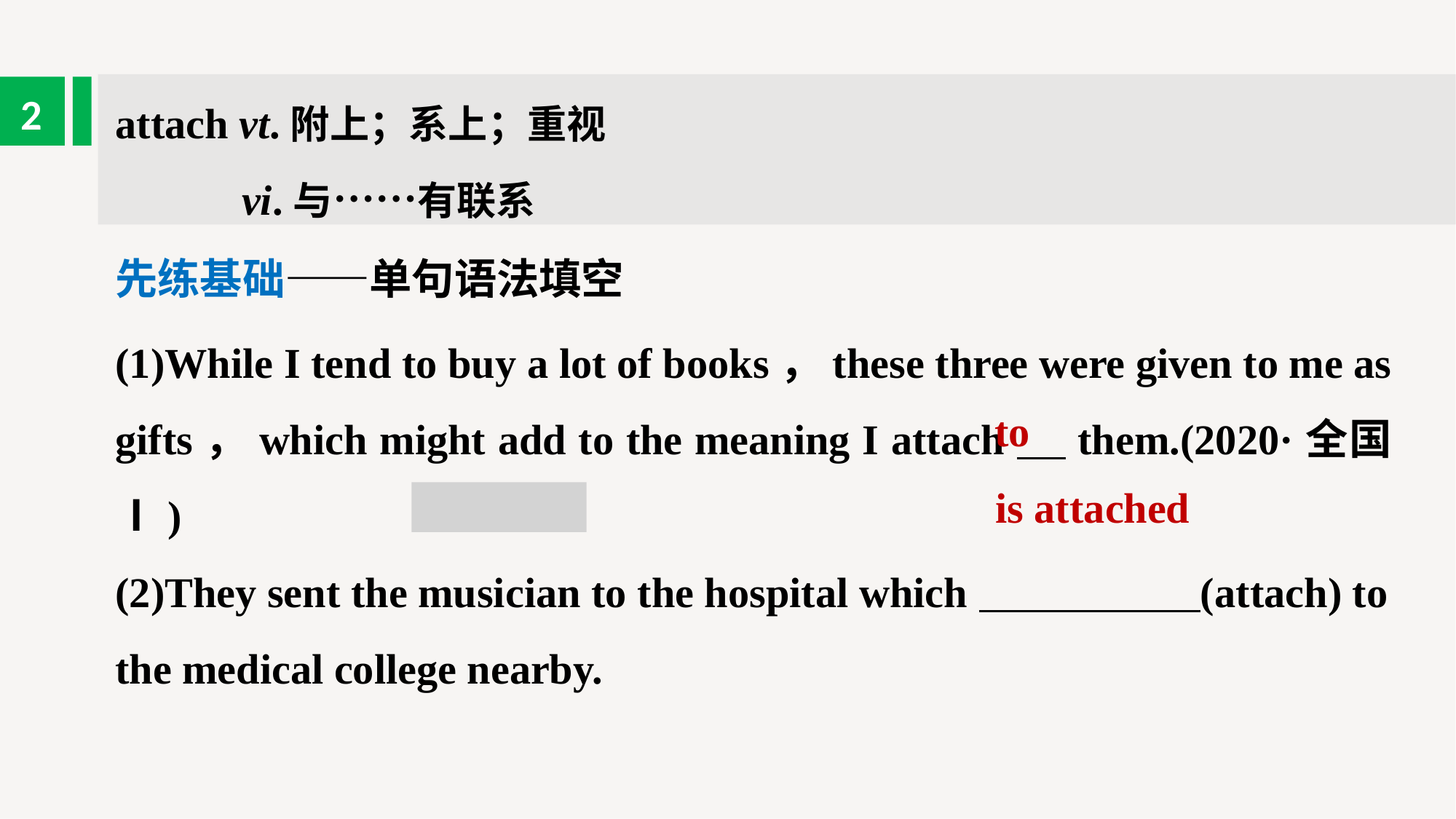

attach vt.附上；系上；重视
            vi.与……有联系

2
先练基础——单句语法填空
(1)While I tend to buy a lot of books，these three were given to me as gifts，which might add to the meaning I attach      them.(2020·全国Ⅰ)
(2)They sent the musician to the hospital which                      (attach) to the medical college nearby.

to
is attached